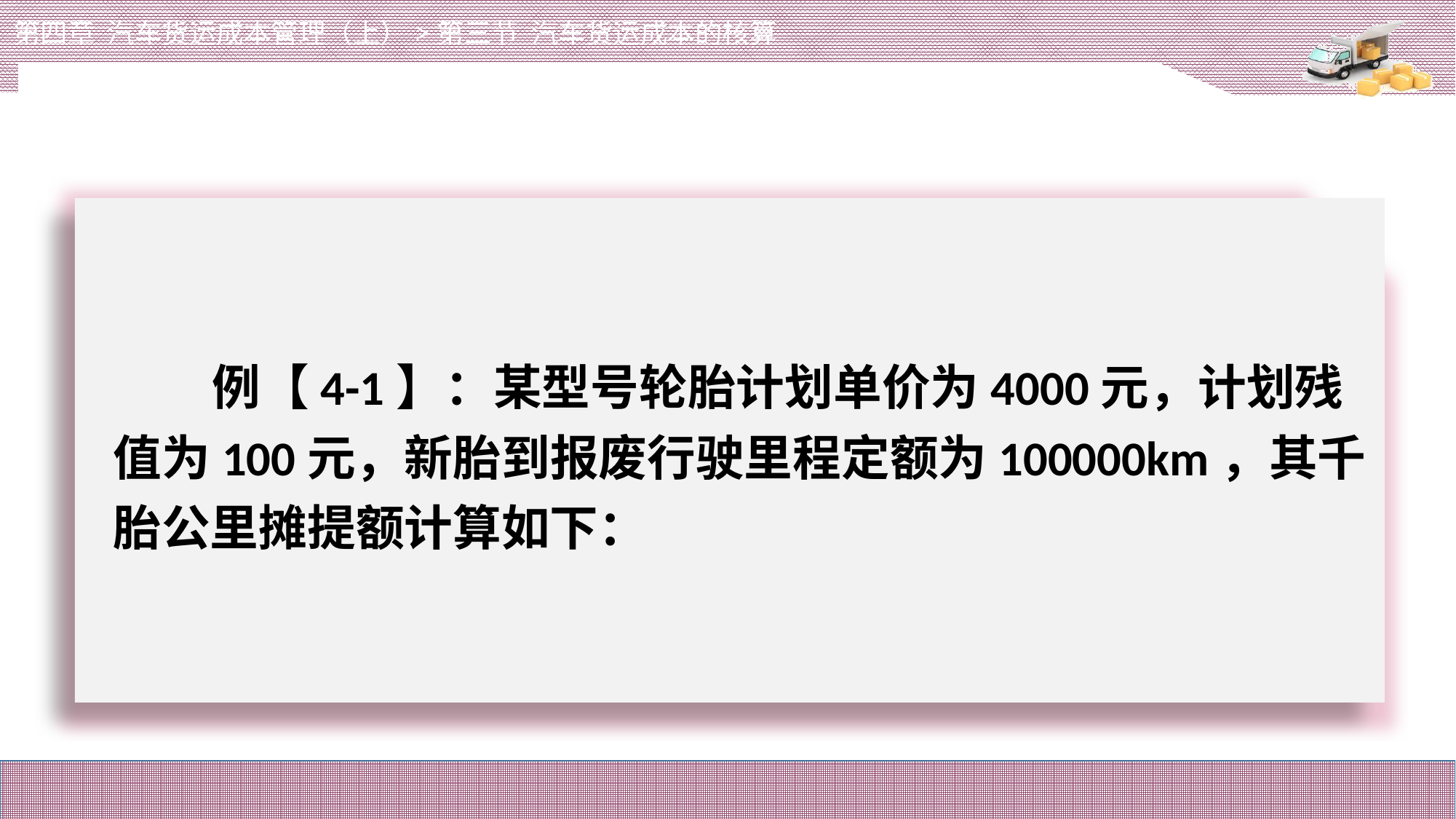

第四章  汽车货运成本管理（上）>第三节  汽车货运成本的核算
# 例【4-1】：某型号轮胎计划单价为4000元，计划残值为100元，新胎到报废行驶里程定额为100000km，其千胎公里摊提额计算如下：